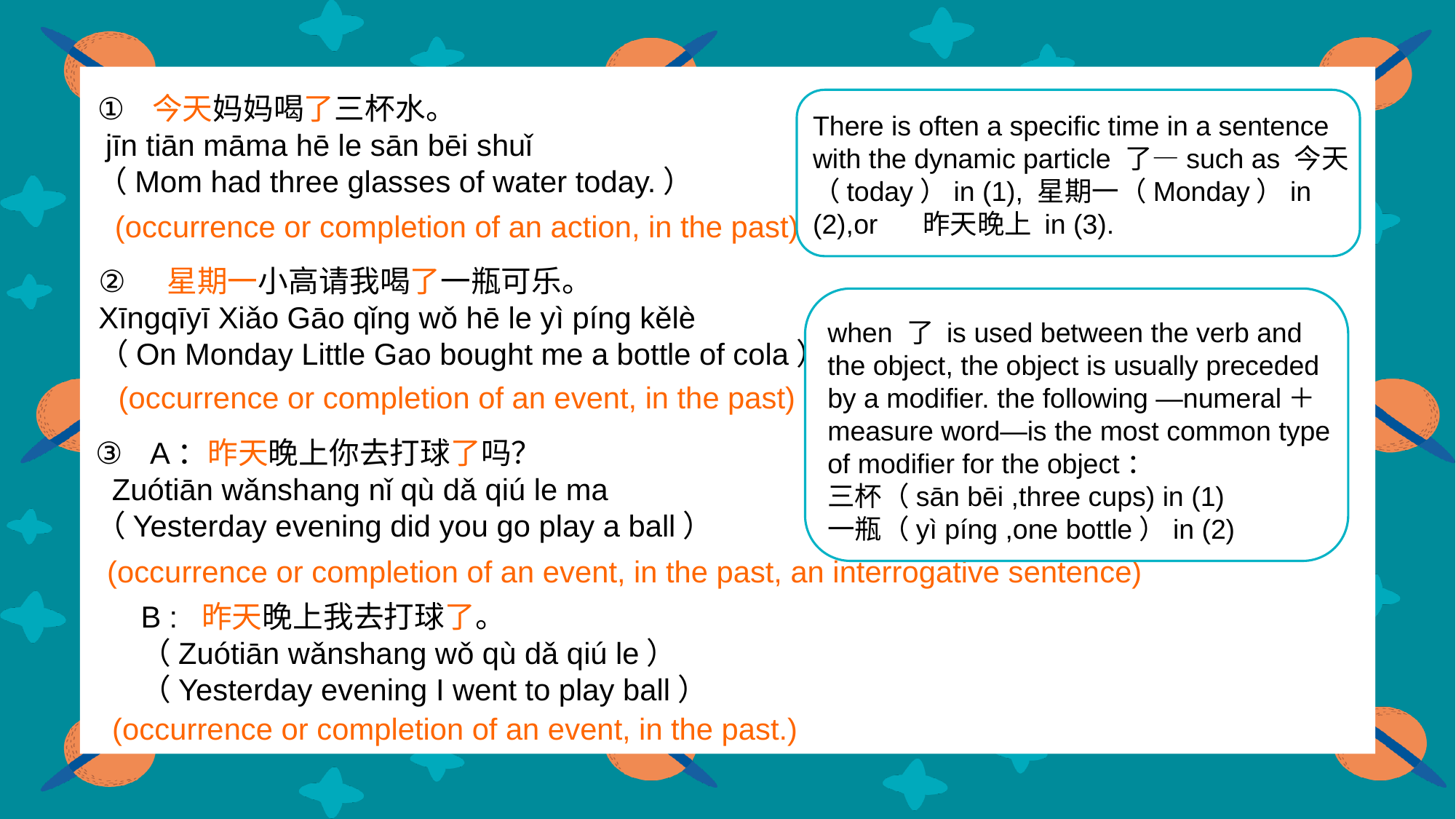

今天妈妈喝了三杯水。
 jīn tiān māma hē le sān bēi shuǐ
（Mom had three glasses of water today.）

There is often a specific time in a sentence with the dynamic particle 了—such as 今天（today）in (1), 星期一（Monday）in (2),or     昨天晚上 in (3).
(occurrence or completion of an action, in the past)
 星期一小高请我喝了一瓶可乐。
Xīngqīyī Xiǎo Gāo qǐng wǒ hē le yì píng kělè
（On Monday Little Gao bought me a bottle of cola）

when 了 is used between the verb and the object, the object is usually preceded by a modifier. the following —numeral＋measure word—is the most common type of modifier for the object：
三杯（sān bēi ,three cups) in (1)
一瓶（yì píng ,one bottle）in (2)
(occurrence or completion of an event, in the past)
A：昨天晚上你去打球了吗？
  Zuótiān wǎnshang nǐ qù dǎ qiú le ma
（Yesterday evening did you go play a ball）
(occurrence or completion of an event, in the past, an interrogative sentence)
B :  昨天晚上我去打球了。
（Zuótiān wǎnshang wǒ qù dǎ qiú le）
（Yesterday evening I went to play ball）

(occurrence or completion of an event, in the past.)